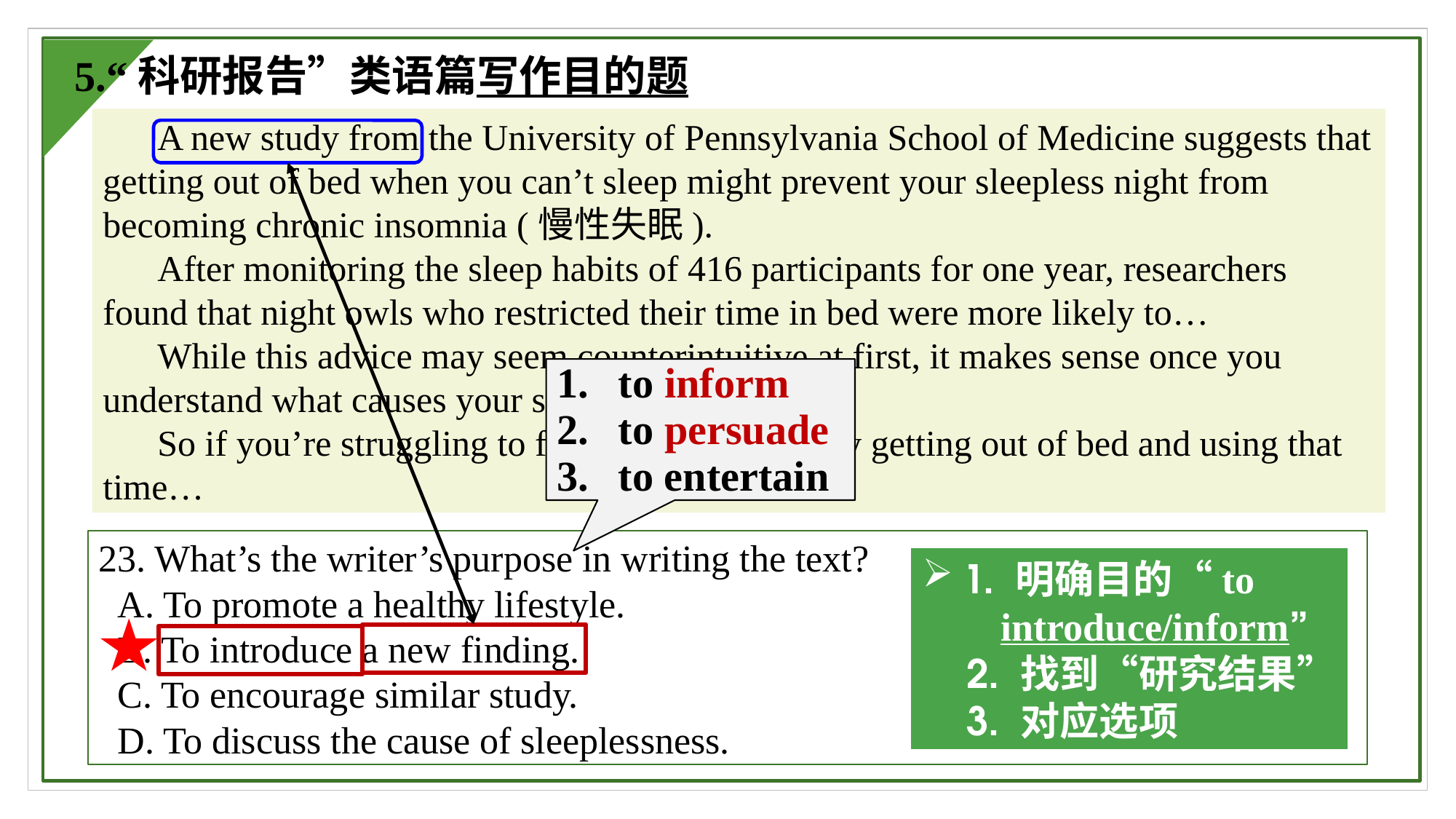

5.“科研报告”类语篇写作目的题
      A new study from the University of Pennsylvania School of Medicine suggests that getting out of bed when you can’t sleep might prevent your sleepless night from becoming chronic insomnia (慢性失眠).
      After monitoring the sleep habits of 416 participants for one year, researchers found that night owls who restricted their time in bed were more likely to…
      While this advice may seem counterintuitive at first, it makes sense once you understand what causes your sleeplessness…
      So if you’re struggling to fall asleep at night, try getting out of bed and using that time…

to inform
to persuade
to entertain
23. What’s the writer’s purpose in writing the text?
  A. To promote a healthy lifestyle.
  B. To introduce a new finding.
  C. To encourage similar study.
  D. To discuss the cause of sleeplessness.
1. 明确目的“to
        introduce/inform”
    2. 找到“研究结果”
    3. 对应选项